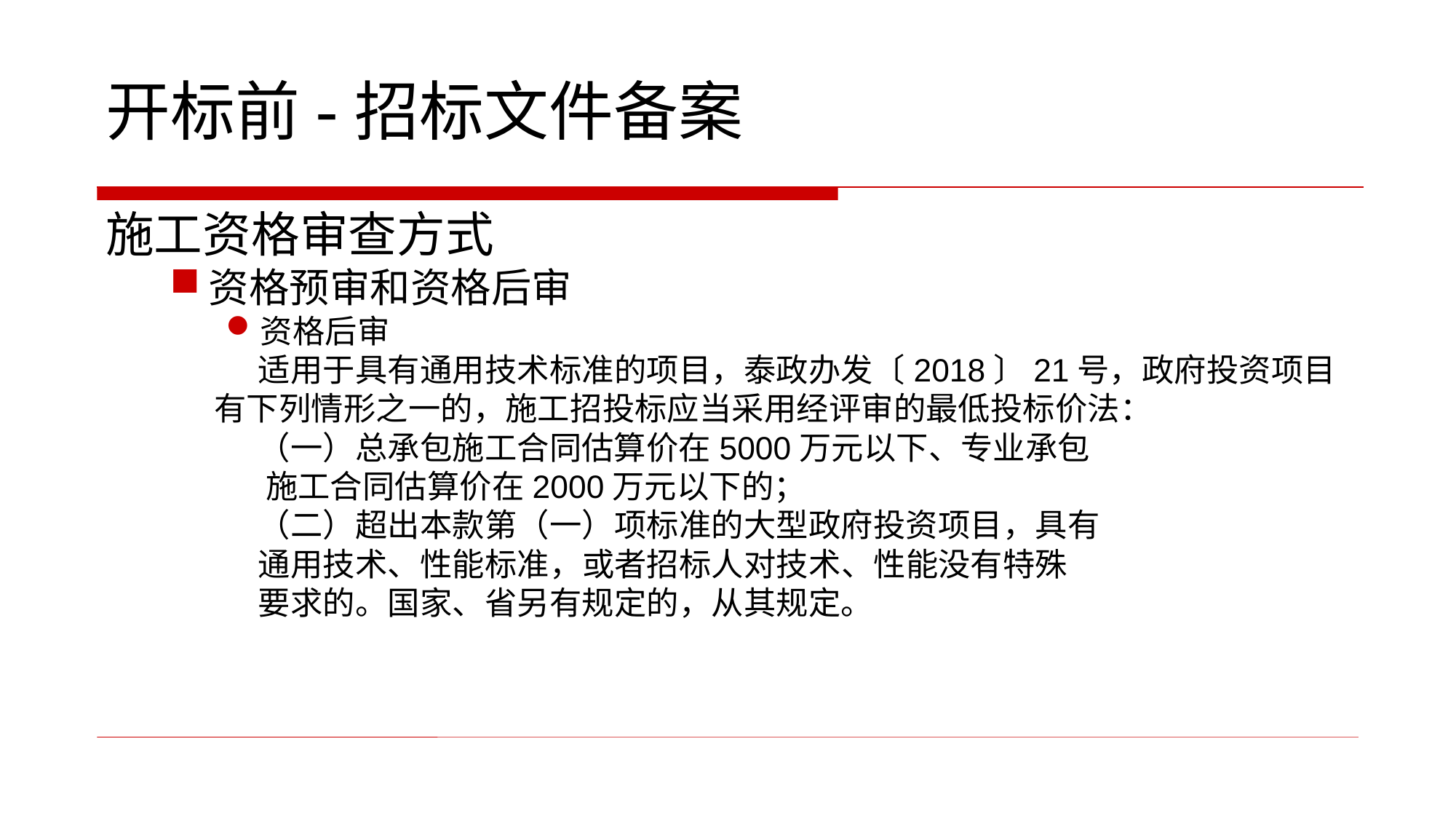

开标前-招标文件备案
施工资格审查方式
资格预审和资格后审
资格后审
     适用于具有通用技术标准的项目，泰政办发〔2018〕21号，政府投资项目有下列情形之一的，施工招投标应当采用经评审的最低投标价法：
     （一）总承包施工合同估算价在5000万元以下、专业承包
      施工合同估算价在2000万元以下的；
     （二）超出本款第（一）项标准的大型政府投资项目，具有
     通用技术、性能标准，或者招标人对技术、性能没有特殊
     要求的。国家、省另有规定的，从其规定。